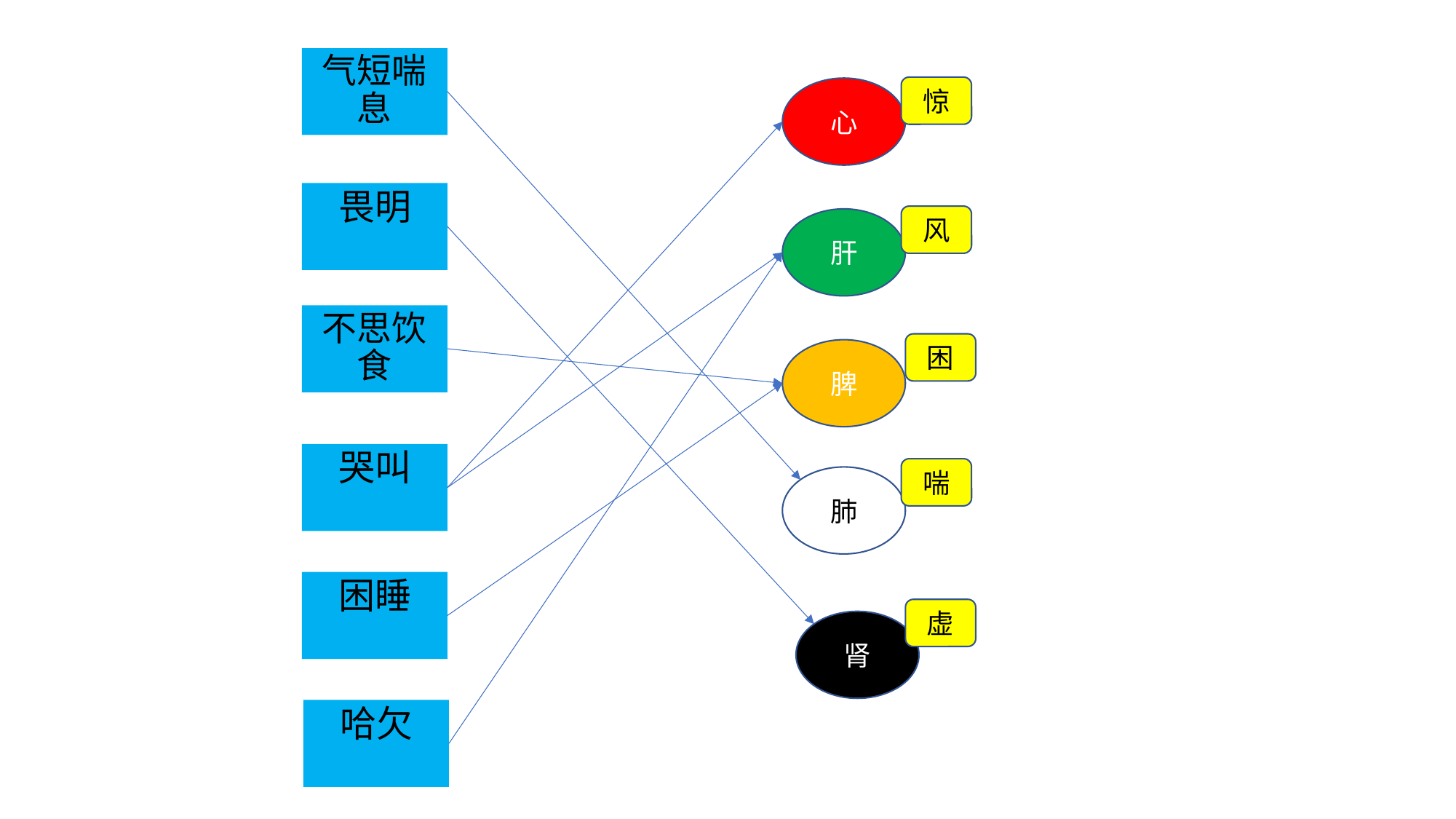

气短喘息
惊
心
畏明
风
肝
不思饮食
困
脾
哭叫
喘
肺
困睡
虚
肾
哈欠